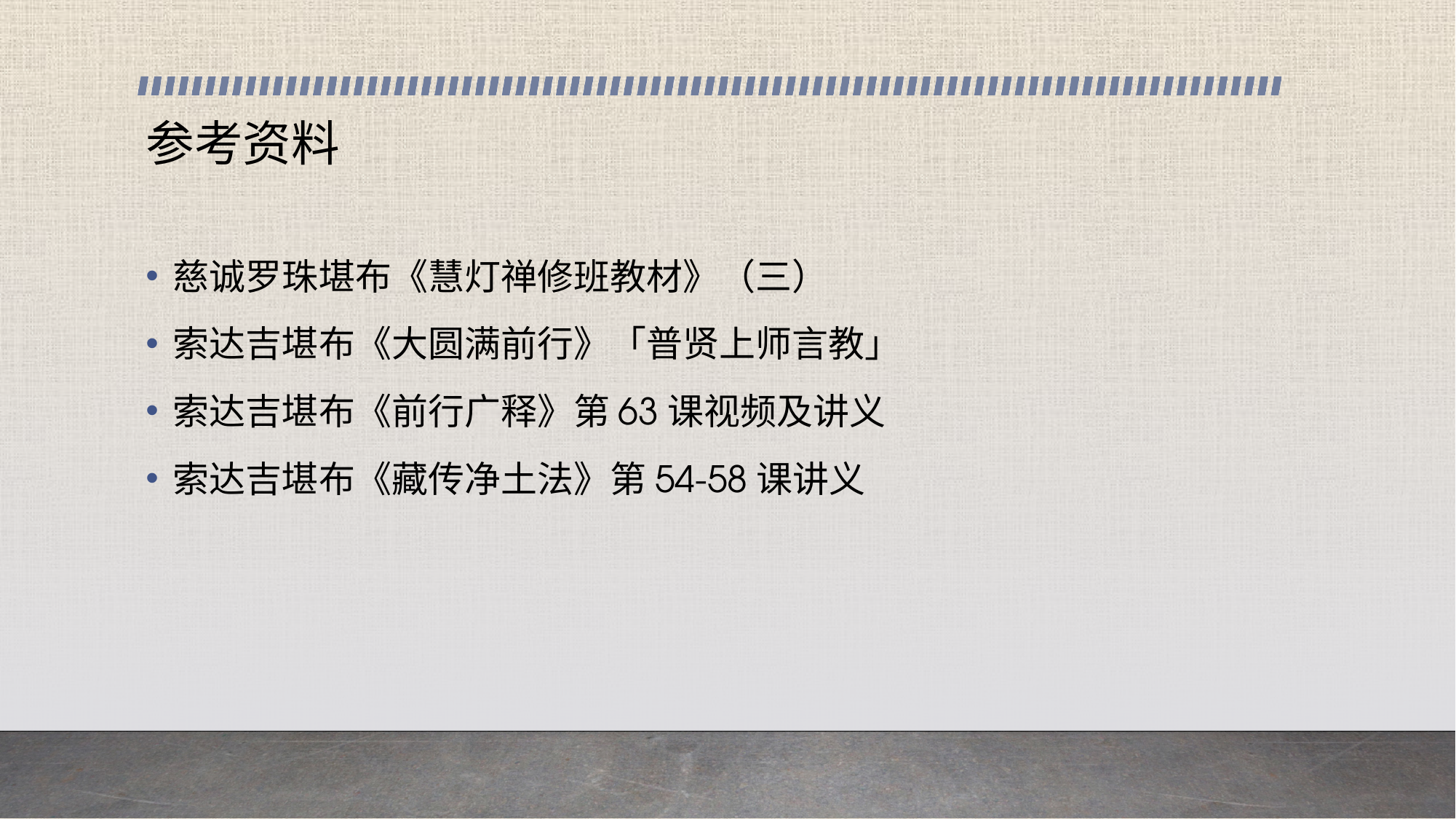

# 参考资料
慈诚罗珠堪布《慧灯禅修班教材》（三）
索达吉堪布《大圆满前行》「普贤上师言教」
索达吉堪布《前行广释》第63课视频及讲义
索达吉堪布《藏传净土法》第54-58课讲义